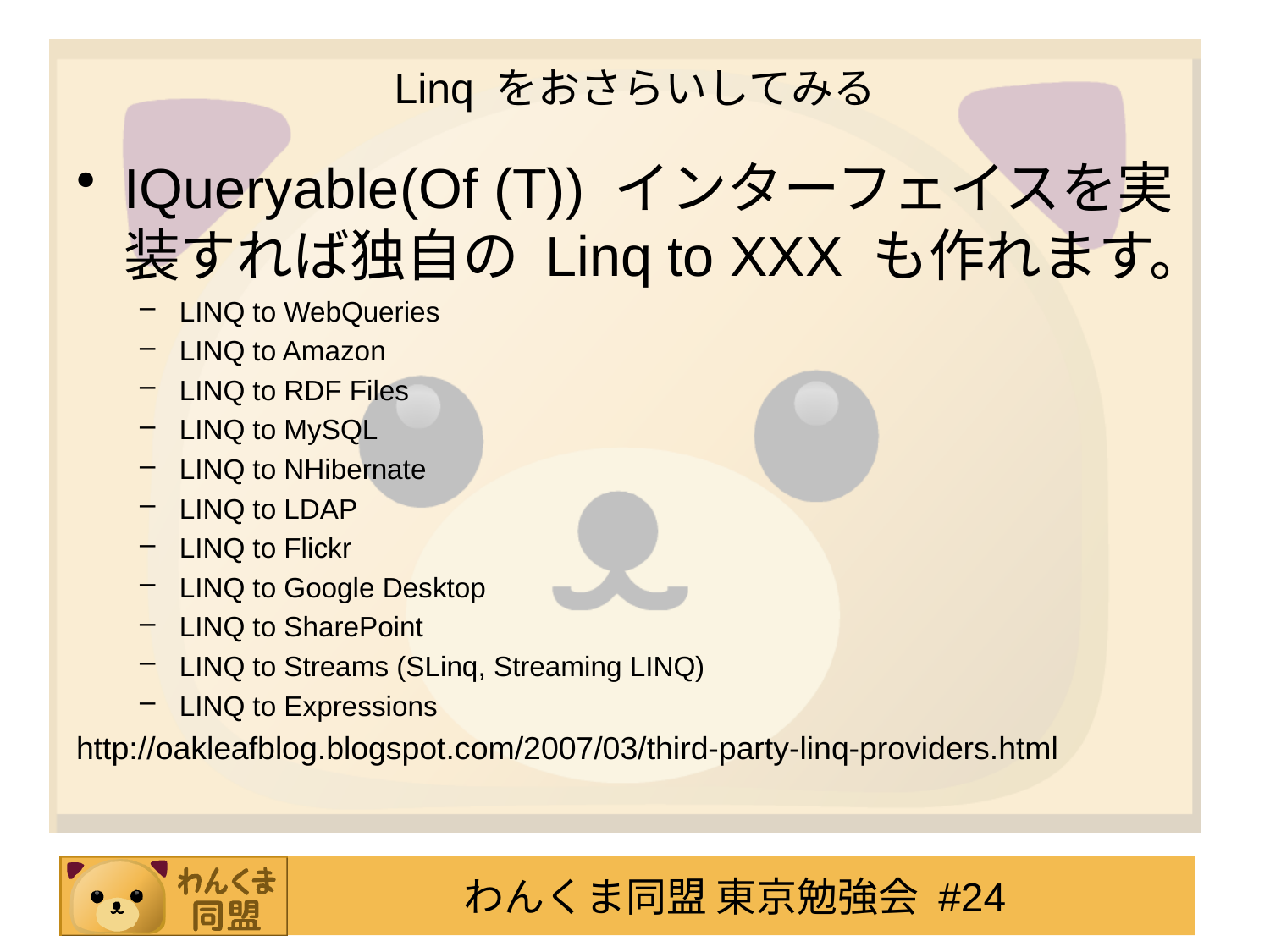

# Linq をおさらいしてみる
IQueryable(Of (T)) インターフェイスを実装すれば独自の Linq to XXX も作れます。
LINQ to WebQueries
LINQ to Amazon
LINQ to RDF Files
LINQ to MySQL
LINQ to NHibernate
LINQ to LDAP
LINQ to Flickr
LINQ to Google Desktop
LINQ to SharePoint
LINQ to Streams (SLinq, Streaming LINQ)
LINQ to Expressions
http://oakleafblog.blogspot.com/2007/03/third-party-linq-providers.html